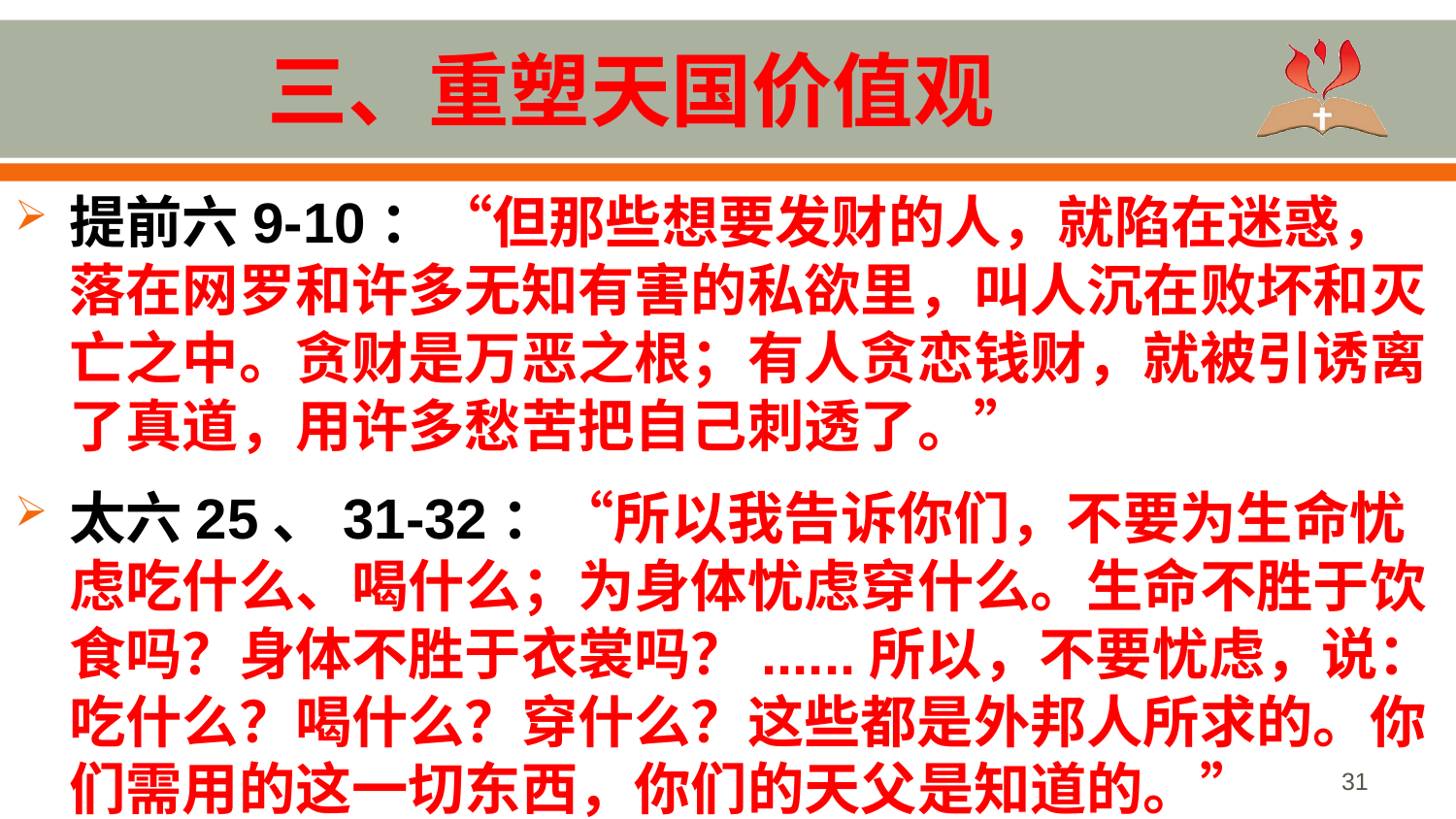

# 三、重塑天国价值观
提前六9-10：“但那些想要发财的人，就陷在迷惑，落在网罗和许多无知有害的私欲里，叫人沉在败坏和灭亡之中。贪财是万恶之根；有人贪恋钱财，就被引诱离了真道，用许多愁苦把自己刺透了。”
太六25、31-32：“所以我告诉你们，不要为生命忧虑吃什么、喝什么；为身体忧虑穿什么。生命不胜于饮食吗？身体不胜于衣裳吗？......所以，不要忧虑，说：吃什么？喝什么？穿什么？这些都是外邦人所求的。你们需用的这一切东西，你们的天父是知道的。”

31